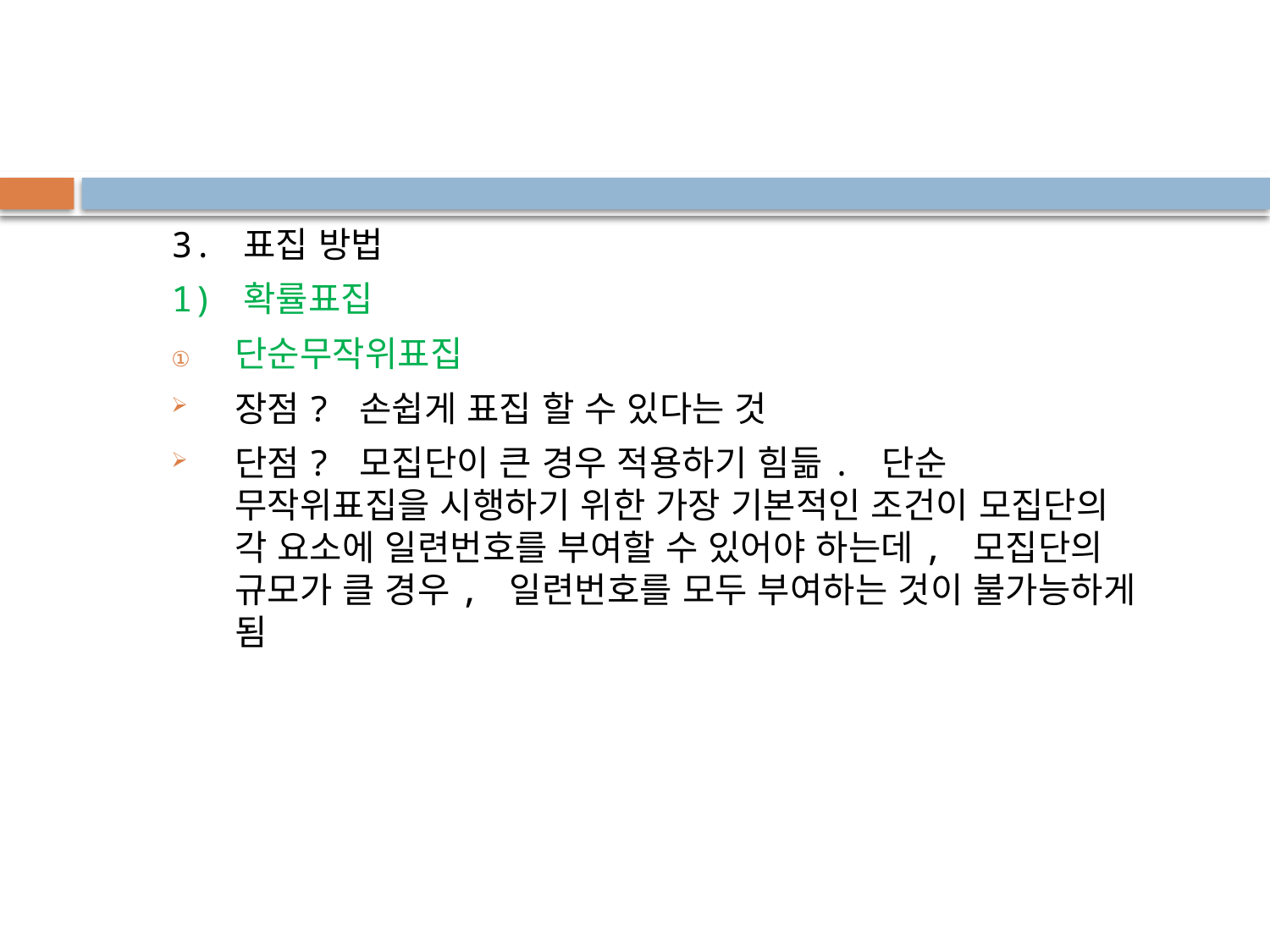

3. 표집 방법
1) 확률표집
단순무작위표집
장점? 손쉽게 표집 할 수 있다는 것
단점? 모집단이 큰 경우 적용하기 힘듦. 단순 무작위표집을 시행하기 위한 가장 기본적인 조건이 모집단의 각 요소에 일련번호를 부여할 수 있어야 하는데, 모집단의 규모가 클 경우, 일련번호를 모두 부여하는 것이 불가능하게 됨